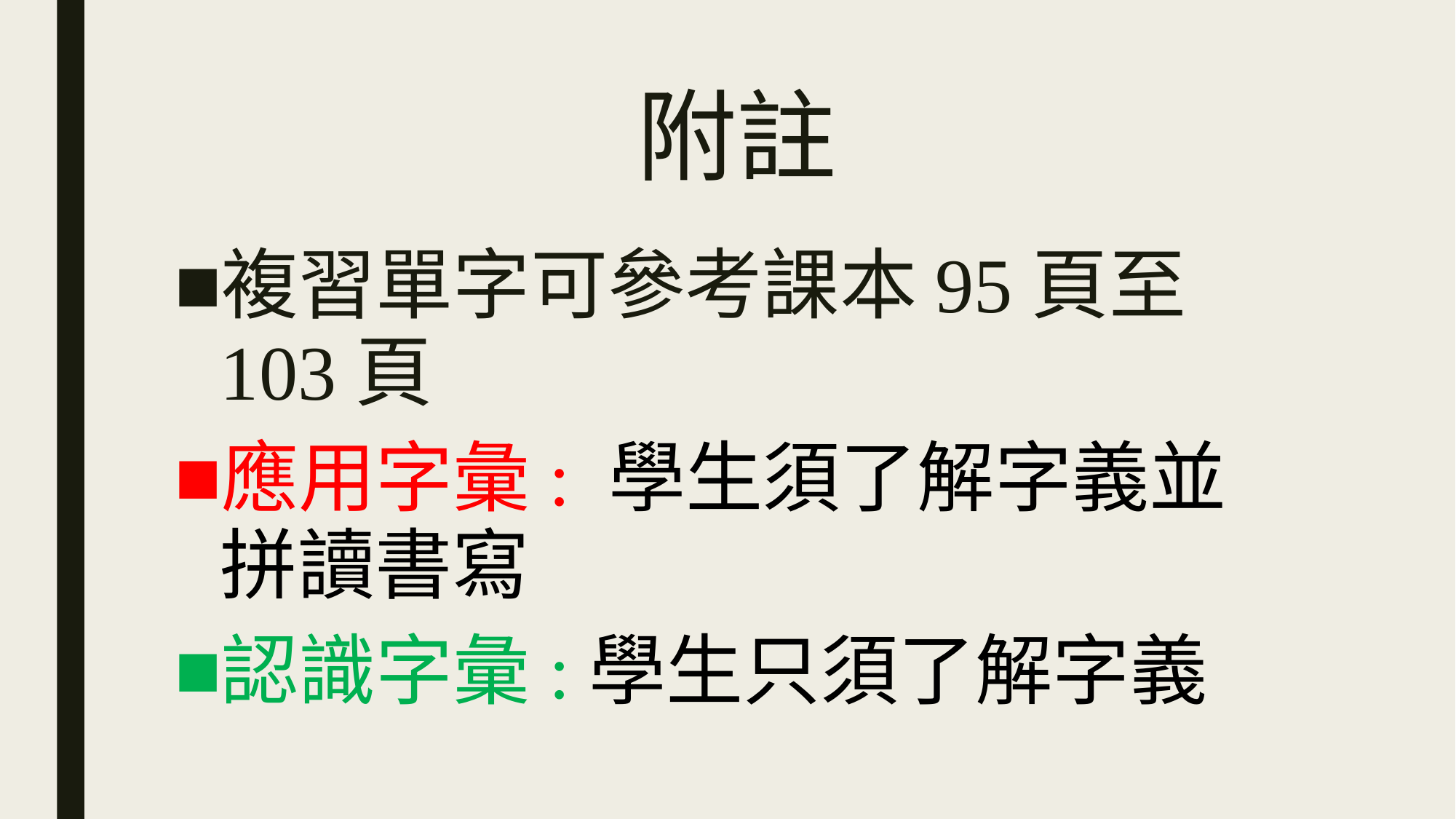

# 附註
複習單字可參考課本95頁至103頁
應用字彙: 學生須了解字義並拼讀書寫
認識字彙:學生只須了解字義